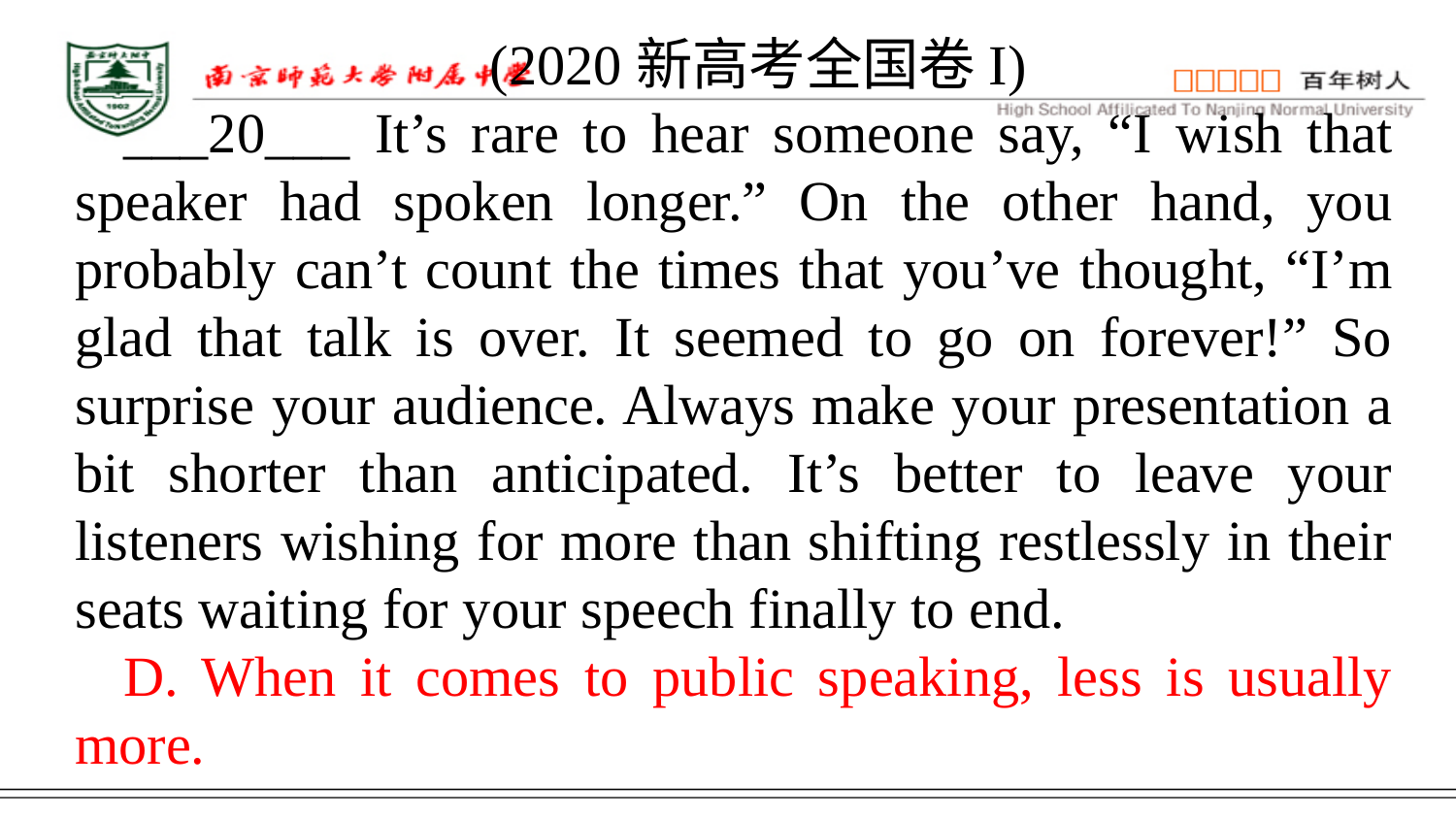

(2020新高考全国卷I)
___20___ It’s rare to hear someone say, “I wish that speaker had spoken longer.” On the other hand, you probably can’t count the times that you’ve thought, “I’m glad that talk is over. It seemed to go on forever!” So surprise your audience. Always make your presentation a bit shorter than anticipated. It’s better to leave your listeners wishing for more than shifting restlessly in their seats waiting for your speech finally to end.
D. When it comes to public speaking, less is usually more.